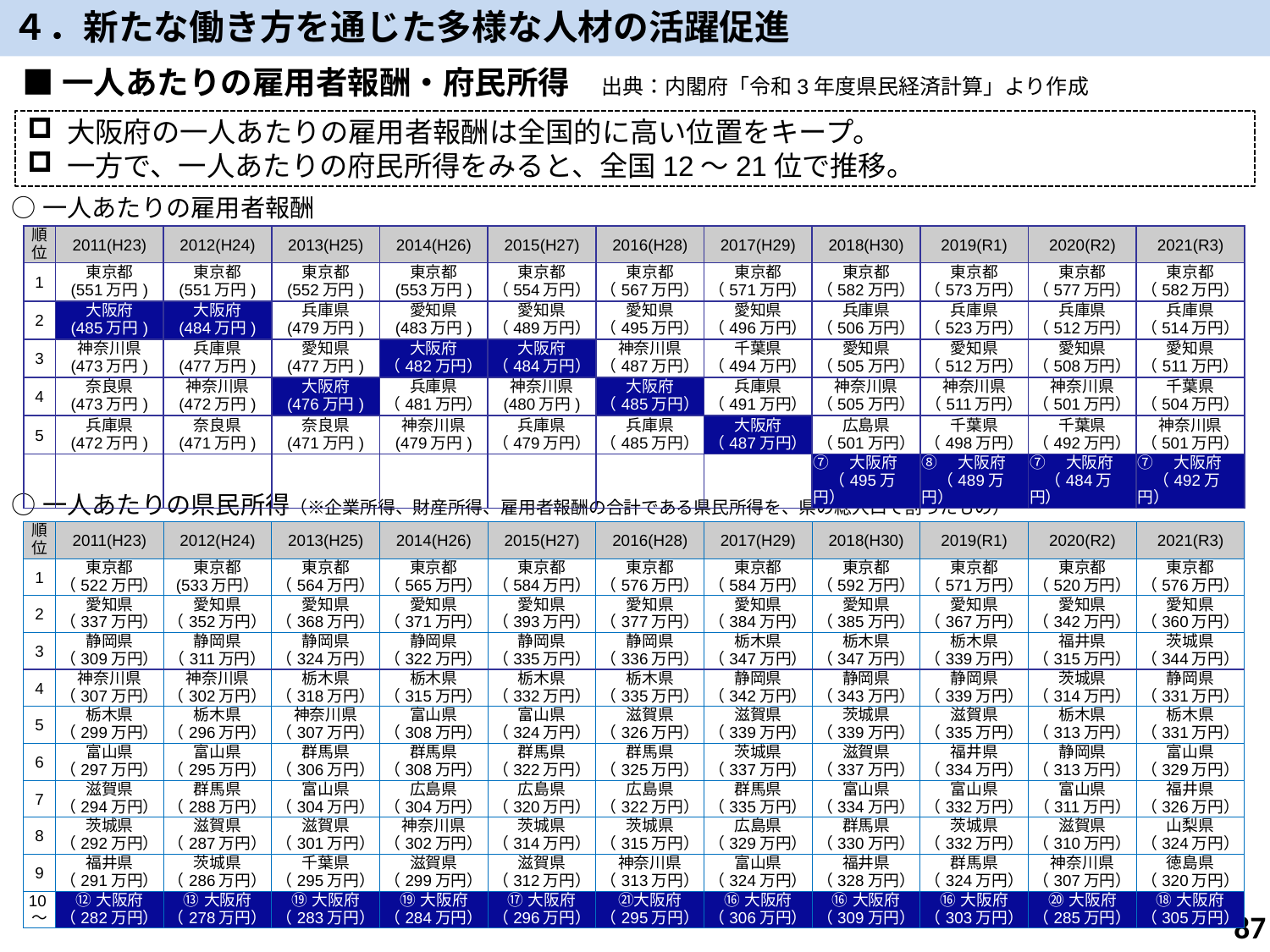

４．新たな働き方を通じた多様な人材の活躍促進
■一人あたりの雇用者報酬・府民所得　出典：内閣府「令和3年度県民経済計算」より作成
大阪府の一人あたりの雇用者報酬は全国的に高い位置をキープ。
一方で、一人あたりの府民所得をみると、全国12～21位で推移。
○一人あたりの雇用者報酬
| 順位 | 2011(H23) | 2012(H24) | 2013(H25) | 2014(H26) | 2015(H27) | 2016(H28) | 2017(H29) | 2018(H30) | 2019(R1) | 2020(R2) | 2021(R3) |
| --- | --- | --- | --- | --- | --- | --- | --- | --- | --- | --- | --- |
| 1 | 東京都 (551万円) | 東京都 (551万円) | 東京都 (552万円) | 東京都 (553万円) | 東京都 （554万円） | 東京都 （567万円） | 東京都 （571万円） | 東京都 （582万円） | 東京都 （573万円） | 東京都 （577万円） | 東京都 （582万円） |
| 2 | 大阪府 (485万円) | 大阪府 (484万円) | 兵庫県 (479万円) | 愛知県 (483万円) | 愛知県 （489万円） | 愛知県 （495万円） | 愛知県 （496万円） | 兵庫県 （506万円） | 兵庫県 （523万円） | 兵庫県 （512万円） | 兵庫県 （514万円） |
| 3 | 神奈川県 (473万円) | 兵庫県 (477万円) | 愛知県 (477万円) | 大阪府 （482万円） | 大阪府 （484万円） | 神奈川県 （487万円） | 千葉県 （494万円） | 愛知県 （505万円） | 愛知県 （512万円） | 愛知県 （508万円） | 愛知県 （511万円） |
| 4 | 奈良県 (473万円) | 神奈川県 (472万円) | 大阪府 (476万円) | 兵庫県 （481万円） | 神奈川県 (480万円) | 大阪府 （485万円） | 兵庫県 （491万円） | 神奈川県 （505万円） | 神奈川県 （511万円） | 神奈川県 （501万円） | 千葉県 （504万円） |
| 5 | 兵庫県 (472万円) | 奈良県 (471万円) | 奈良県 (471万円) | 神奈川県 (479万円) | 兵庫県 （479万円） | 兵庫県 （485万円） | 大阪府 （487万円） | 広島県 （501万円） | 千葉県 （498万円） | 千葉県 （492万円） | 神奈川県 （501万円） |
|  |  |  |  |  |  |  |  | ⑦　大阪府 　（495万円） | ⑧　大阪府 　（489万円） | ⑦　大阪府 　（484万円） | ⑦　大阪府 　（492万円） |
○一人あたりの県民所得（※企業所得、財産所得、雇用者報酬の合計である県民所得を、県の総人口で割ったもの）
| 順位 | 2011(H23) | 2012(H24) | 2013(H25) | 2014(H26) | 2015(H27) | 2016(H28) | 2017(H29) | 2018(H30) | 2019(R1) | 2020(R2) | 2021(R3) |
| --- | --- | --- | --- | --- | --- | --- | --- | --- | --- | --- | --- |
| 1 | 東京都 （522万円） | 東京都 (533万円） | 東京都 （564万円） | 東京都 （565万円） | 東京都 （584万円） | 東京都 （576万円） | 東京都 （584万円） | 東京都 （592万円） | 東京都 （571万円） | 東京都 （520万円） | 東京都 （576万円） |
| 2 | 愛知県 （337万円） | 愛知県 （352万円） | 愛知県 （368万円） | 愛知県 （371万円） | 愛知県 （393万円） | 愛知県 （377万円） | 愛知県 （384万円） | 愛知県 （385万円） | 愛知県 （367万円） | 愛知県 （342万円） | 愛知県 （360万円） |
| 3 | 静岡県 （309万円） | 静岡県 （311万円） | 静岡県 （324万円） | 静岡県 （322万円） | 静岡県 （335万円） | 静岡県 （336万円） | 栃木県 （347万円） | 栃木県 （347万円） | 栃木県 （339万円） | 福井県 （315万円） | 茨城県 （344万円） |
| 4 | 神奈川県 （307万円） | 神奈川県 （302万円） | 栃木県 （318万円） | 栃木県 （315万円） | 栃木県 （332万円） | 栃木県 （335万円） | 静岡県 （342万円） | 静岡県 （343万円） | 静岡県 （339万円） | 茨城県 （314万円） | 静岡県 （331万円） |
| 5 | 栃木県 （299万円） | 栃木県 （296万円） | 神奈川県 （307万円） | 富山県 （308万円） | 富山県 （324万円） | 滋賀県 （326万円） | 滋賀県 （339万円） | 茨城県 （339万円） | 滋賀県 （335万円） | 栃木県 （313万円） | 栃木県 （331万円） |
| 6 | 富山県 （297万円） | 富山県 （295万円） | 群馬県 （306万円） | 群馬県 （308万円） | 群馬県 （322万円） | 群馬県 （325万円） | 茨城県 （337万円） | 滋賀県 （337万円） | 福井県 （334万円） | 静岡県 （313万円） | 富山県 （329万円） |
| 7 | 滋賀県 （294万円） | 群馬県 （288万円） | 富山県 （304万円） | 広島県 （304万円） | 広島県 （320万円） | 広島県 （322万円） | 群馬県 （335万円） | 富山県 （334万円） | 富山県 （332万円） | 富山県 （311万円） | 福井県 （326万円） |
| 8 | 茨城県 （292万円） | 滋賀県 （287万円） | 滋賀県 （301万円） | 神奈川県 （302万円） | 茨城県 （314万円） | 茨城県 （315万円） | 広島県 （329万円） | 群馬県 （330万円） | 茨城県 （332万円） | 滋賀県 （310万円） | 山梨県 （324万円） |
| 9 | 福井県 （291万円） | 茨城県 （286万円） | 千葉県 （295万円） | 滋賀県 （299万円） | 滋賀県 （312万円） | 神奈川県 （313万円） | 富山県 （324万円） | 福井県 （328万円） | 群馬県 （324万円） | 神奈川県 （307万円） | 徳島県 （320万円） |
| 10～ | ⑫大阪府 （282万円） | ⑬大阪府 （278万円） | ⑲大阪府 （283万円） | ⑲大阪府 （284万円） | ⑰大阪府 （296万円） | ㉑大阪府 （295万円） | ⑯大阪府 （306万円） | ⑯大阪府 （309万円） | ⑯大阪府 （303万円） | ⑳大阪府 （285万円） | ⑱大阪府 （305万円） |
87